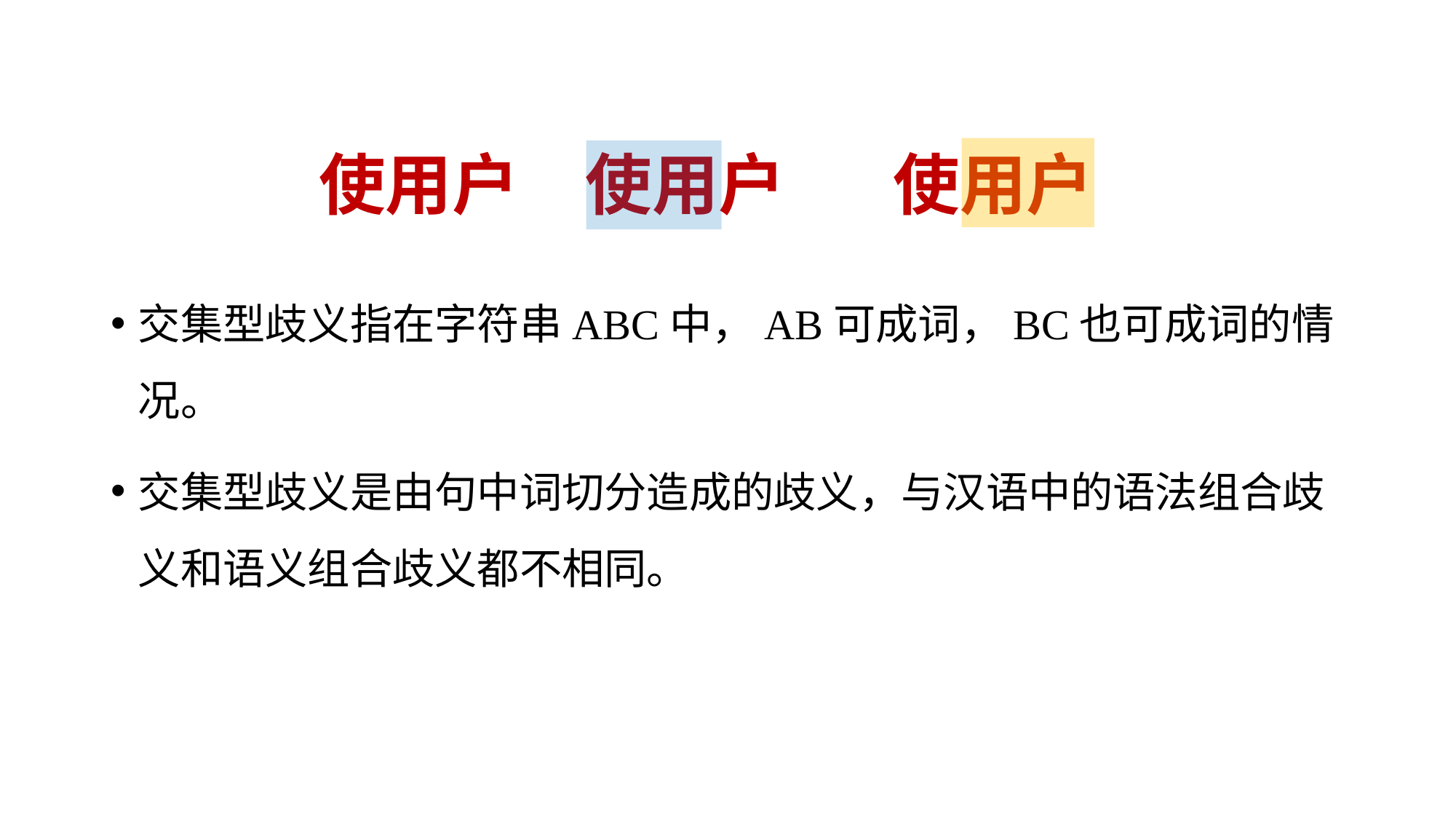

使用户
使用户

使用户

交集型歧义指在字符串ABC中，AB可成词，BC也可成词的情况。
交集型歧义是由句中词切分造成的歧义，与汉语中的语法组合歧义和语义组合歧义都不相同。